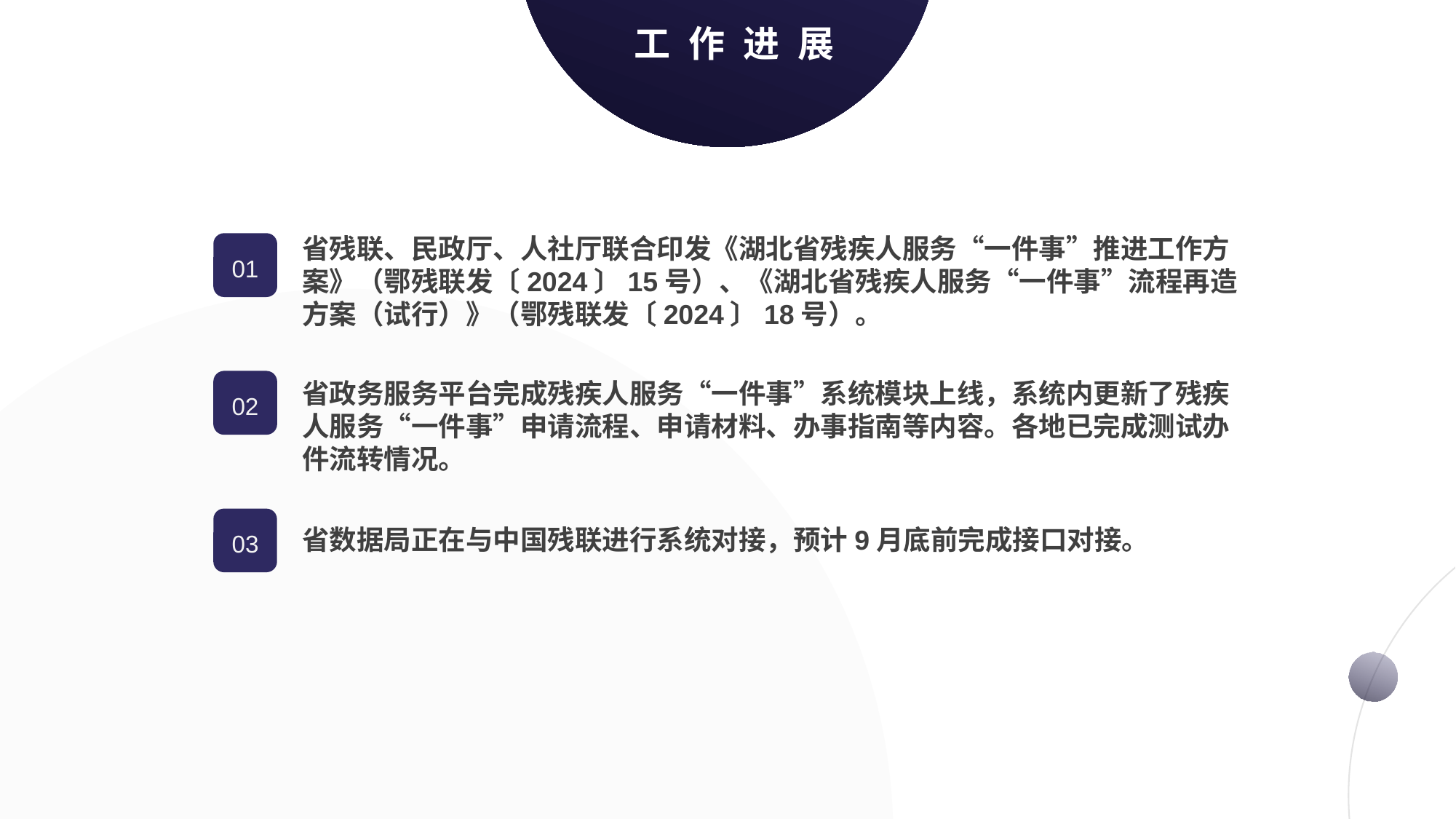

工作进展

省残联、民政厅、人社厅联合印发《湖北省残疾人服务“一件事”推进工作方案》（鄂残联发〔2024〕15号）、《湖北省残疾人服务“一件事”流程再造方案（试行）》（鄂残联发〔2024〕18号）。
01
02
省政务服务平台完成残疾人服务“一件事”系统模块上线，系统内更新了残疾人服务“一件事”申请流程、申请材料、办事指南等内容。各地已完成测试办件流转情况。
03
省数据局正在与中国残联进行系统对接，预计9月底前完成接口对接。